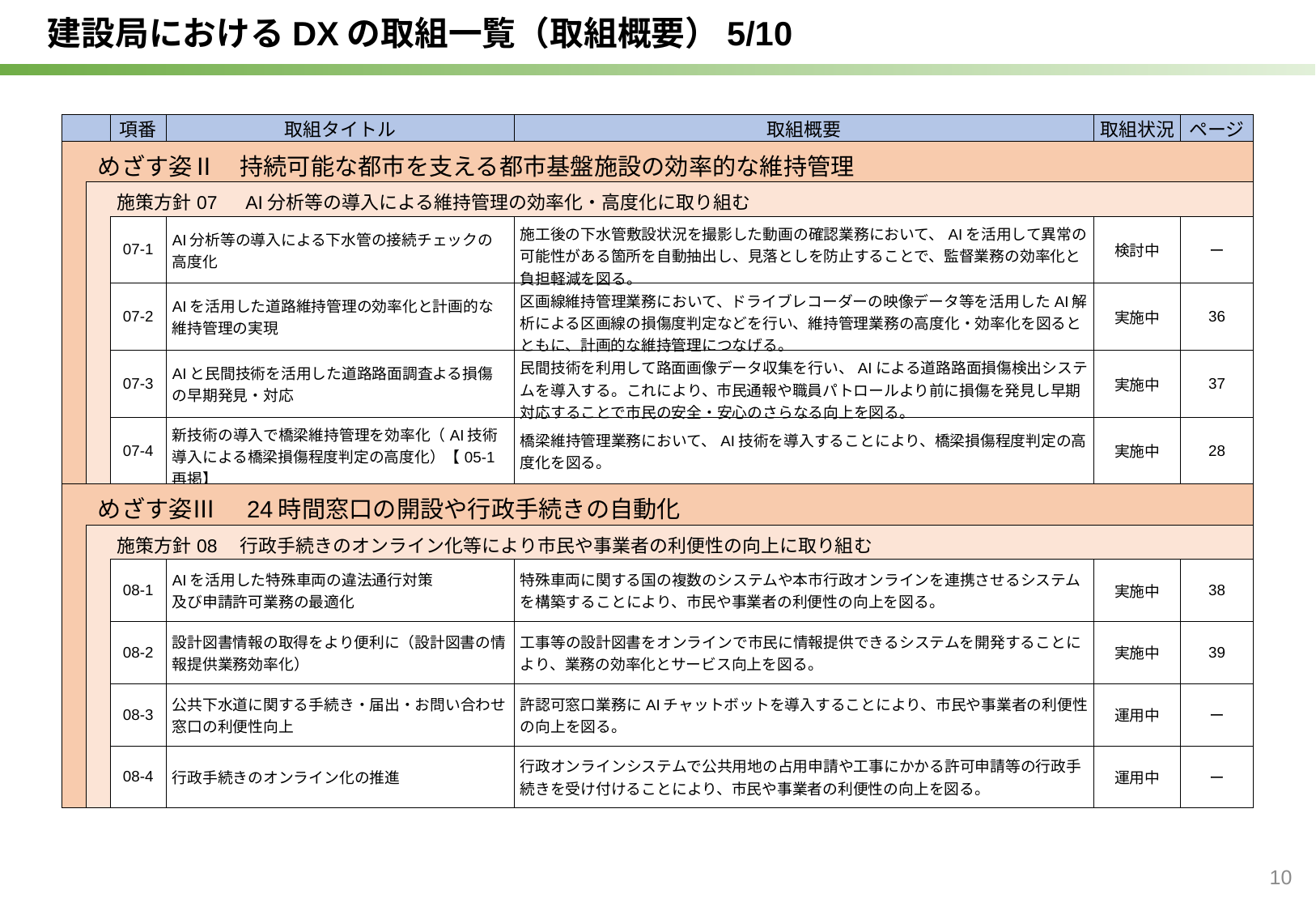

建設局におけるDXの取組一覧（取組概要）5/10
|  |  | 項番 | 取組タイトル | 取組概要 | 取組状況 | ページ |
| --- | --- | --- | --- | --- | --- | --- |
| めざす姿Ⅱ　持続可能な都市を支える都市基盤施設の効率的な維持管理 |  |  |  |  |  |  |
|  | 施策方針07　AI分析等の導入による維持管理の効率化・高度化に取り組む |  |  |  |  |  |
|  |  | 07-1 | AI分析等の導入による下水管の接続チェックの高度化 | 施工後の下水管敷設状況を撮影した動画の確認業務において、AIを活用して異常の可能性がある箇所を自動抽出し、見落としを防止することで、監督業務の効率化と負担軽減を図る。 | 検討中 | ー |
|  |  | 07-2 | AIを活用した道路維持管理の効率化と計画的な維持管理の実現 | 区画線維持管理業務において、ドライブレコーダーの映像データ等を活用したAI解析による区画線の損傷度判定などを行い、維持管理業務の高度化・効率化を図るとともに、計画的な維持管理につなげる。 | 実施中 | 36 |
|  |  | 07-3 | AIと民間技術を活用した道路路面調査よる損傷の早期発見・対応 | 民間技術を利用して路面画像データ収集を行い、AIによる道路路面損傷検出システムを導入する。これにより、市民通報や職員パトロールより前に損傷を発見し早期対応することで市民の安全・安心のさらなる向上を図る。 | 実施中 | 37 |
|  |  | 07-4 | 新技術の導入で橋梁維持管理を効率化（AI技術導入による橋梁損傷程度判定の高度化）【05-1再掲】 | 橋梁維持管理業務において、AI技術を導入することにより、橋梁損傷程度判定の高度化を図る。 | 実施中 | 28 |
| めざす姿Ⅲ　24時間窓口の開設や行政手続きの自動化 |  |  |  |  |  |  |
|  | 施策方針08　行政手続きのオンライン化等により市民や事業者の利便性の向上に取り組む |  |  |  |  |  |
|  |  | 08-1 | AIを活用した特殊車両の違法通行対策 及び申請許可業務の最適化 | 特殊車両に関する国の複数のシステムや本市行政オンラインを連携させるシステムを構築することにより、市民や事業者の利便性の向上を図る。 | 実施中 | 38 |
|  |  | 08-2 | 設計図書情報の取得をより便利に（設計図書の情報提供業務効率化） | 工事等の設計図書をオンラインで市民に情報提供できるシステムを開発することにより、業務の効率化とサービス向上を図る。 | 実施中 | 39 |
|  |  | 08-3 | 公共下水道に関する手続き・届出・お問い合わせ窓口の利便性向上 | 許認可窓口業務にAIチャットボットを導入することにより、市民や事業者の利便性の向上を図る。 | 運用中 | ー |
|  |  | 08-4 | 行政手続きのオンライン化の推進 | 行政オンラインシステムで公共用地の占用申請や工事にかかる許可申請等の行政手続きを受け付けることにより、市民や事業者の利便性の向上を図る。 | 運用中 | ー |
10